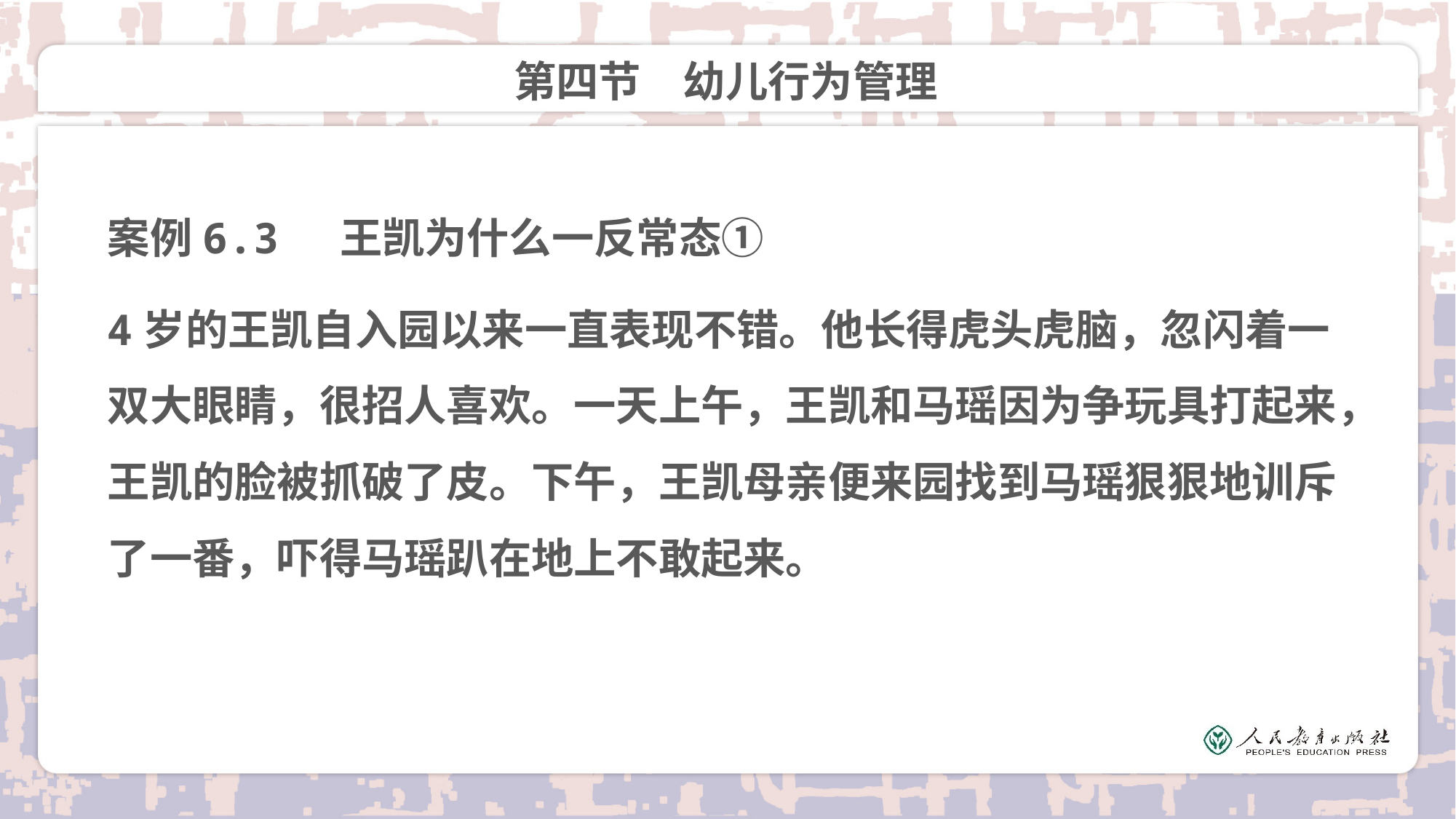

# 第四节　幼儿行为管理
案例6.3  王凯为什么一反常态①
4岁的王凯自入园以来一直表现不错。他长得虎头虎脑，忽闪着一双大眼睛，很招人喜欢。一天上午，王凯和马瑶因为争玩具打起来，王凯的脸被抓破了皮。下午，王凯母亲便来园找到马瑶狠狠地训斥了一番，吓得马瑶趴在地上不敢起来。